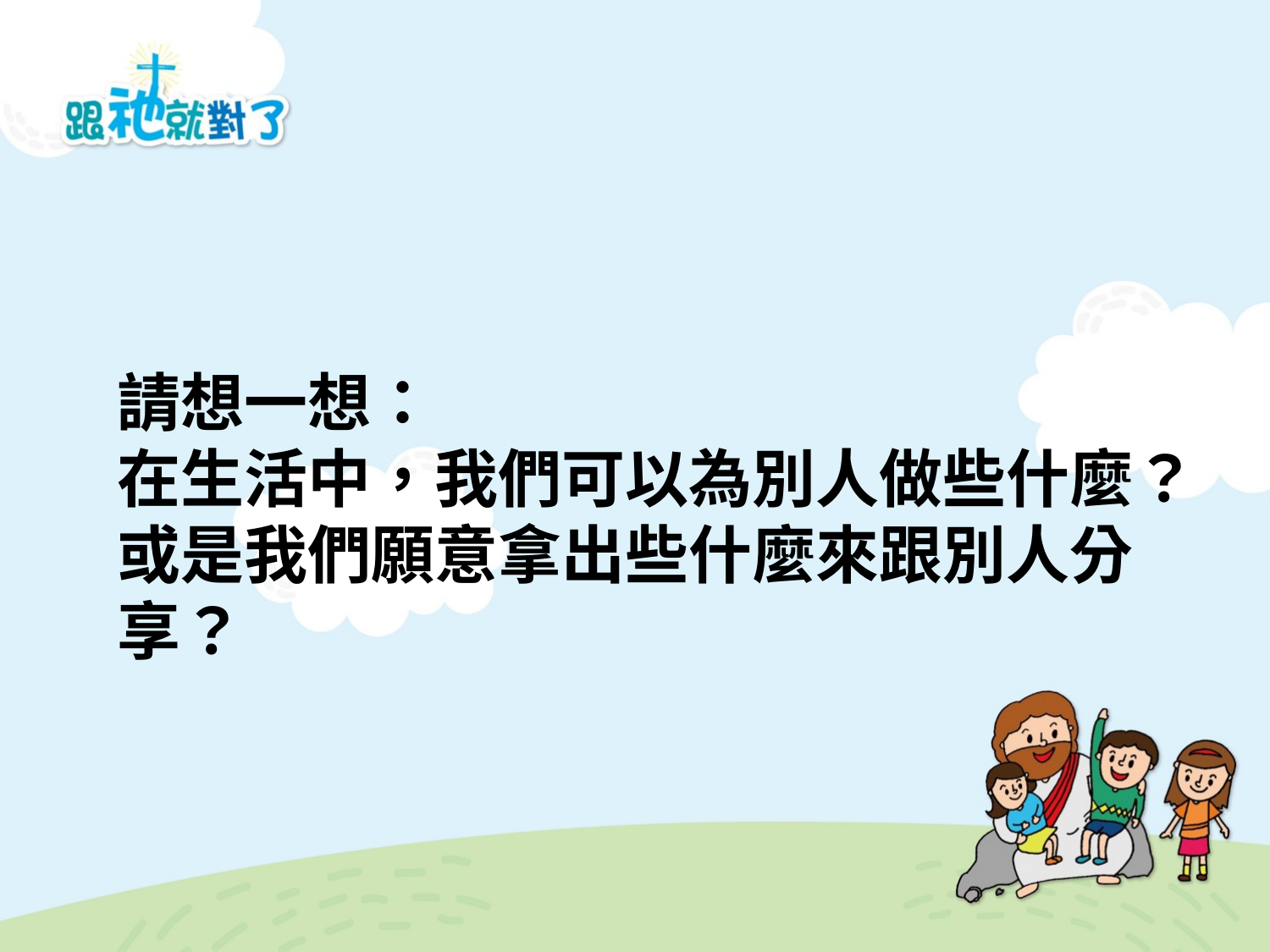

請想一想：
在生活中，我們可以為別人做些什麼？或是我們願意拿出些什麼來跟別人分享？